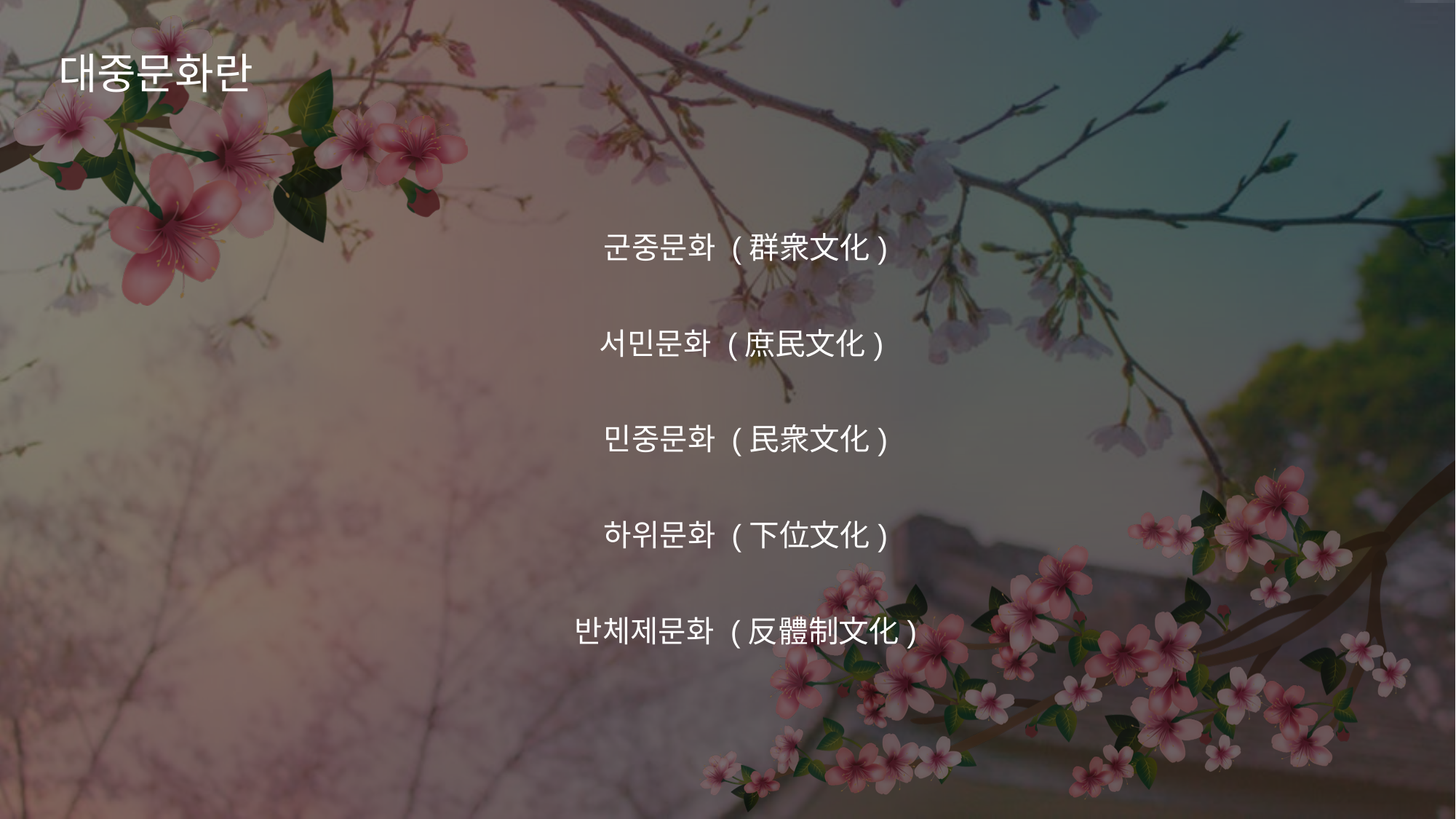

대중문화란
군중문화 (群衆文化)

서민문화 (庶民文化)

민중문화 (民衆文化)

하위문화 (下位文化)

반체제문화 (反體制文化)